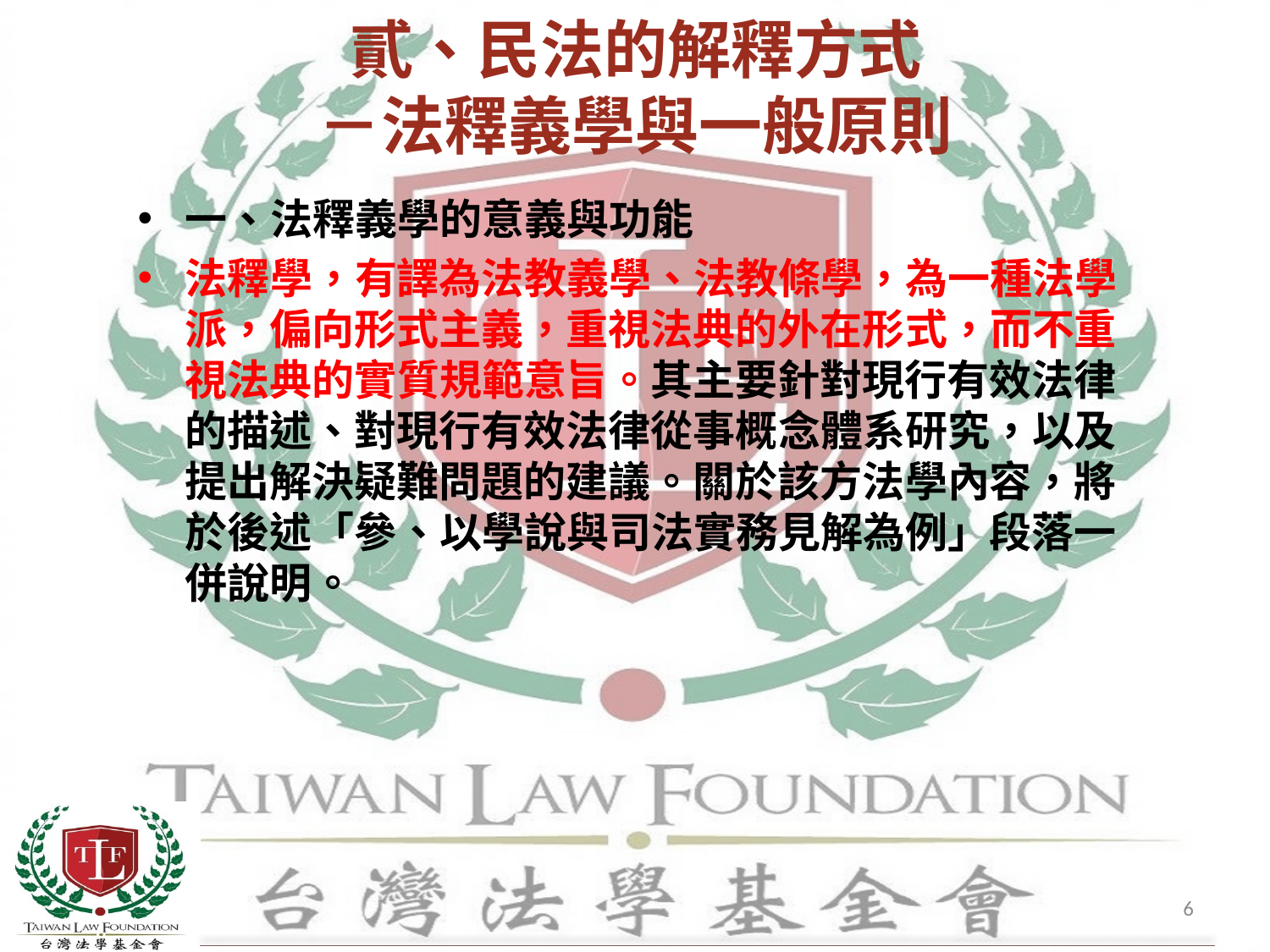

# 貳、民法的解釋方式 －法釋義學與一般原則
一、法釋義學的意義與功能
法釋學，有譯為法教義學、法教條學，為一種法學派，偏向形式主義，重視法典的外在形式，而不重視法典的實質規範意旨。其主要針對現行有效法律的描述、對現行有效法律從事概念體系研究，以及提出解決疑難問題的建議。關於該方法學內容，將於後述「參、以學說與司法實務見解為例」段落一併說明。

6